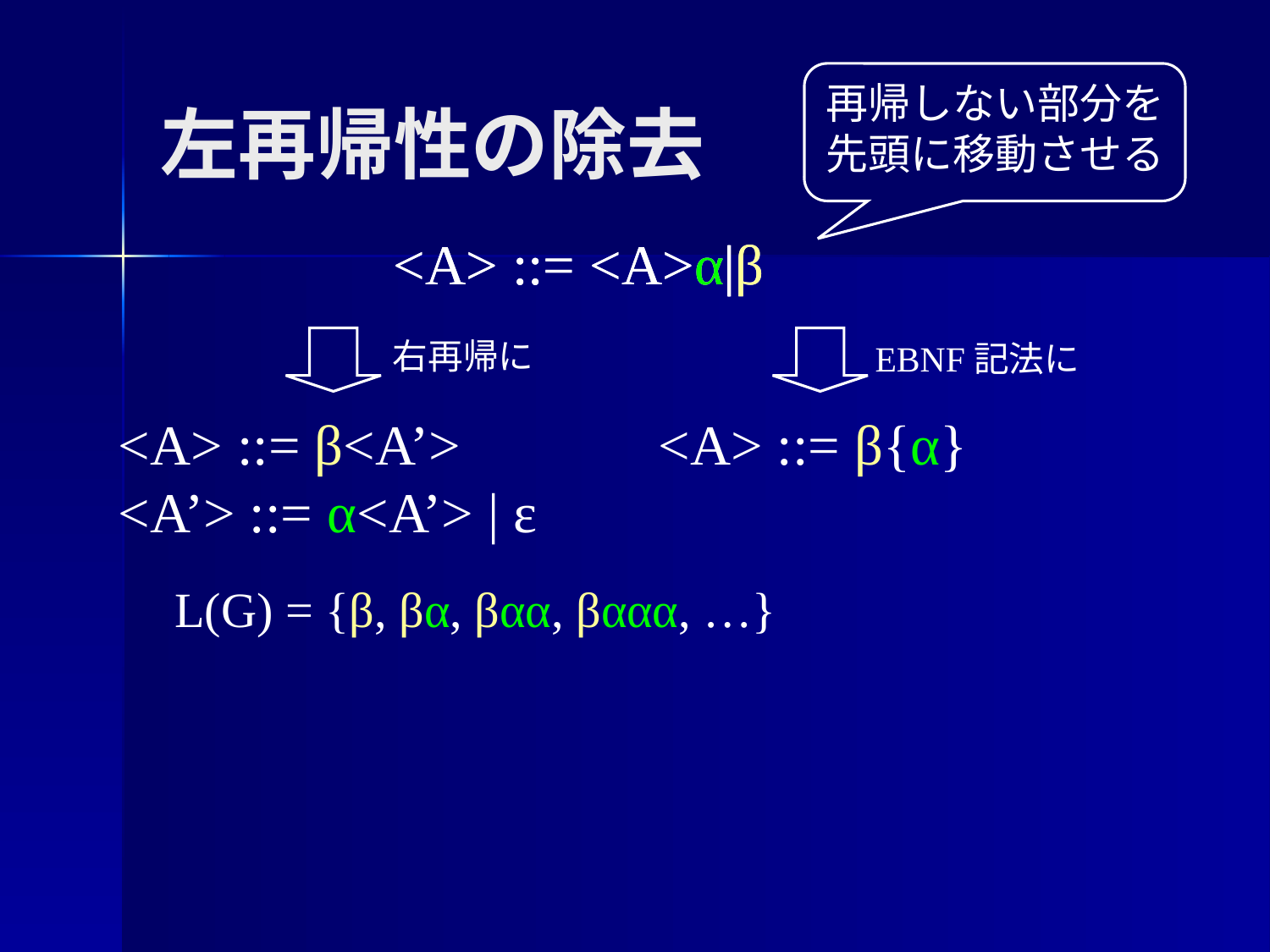

# 左再帰性の除去
再帰しない部分を
先頭に移動させる
<A> ::= <A>α|β
<A> ::= <A>α|β

右再帰に
<A> ::= β<A’>
<A’> ::= α<A’> | ε

EBNF記法に
<A> ::= β{α}
L(G) = {β, βα, βαα, βααα, …}